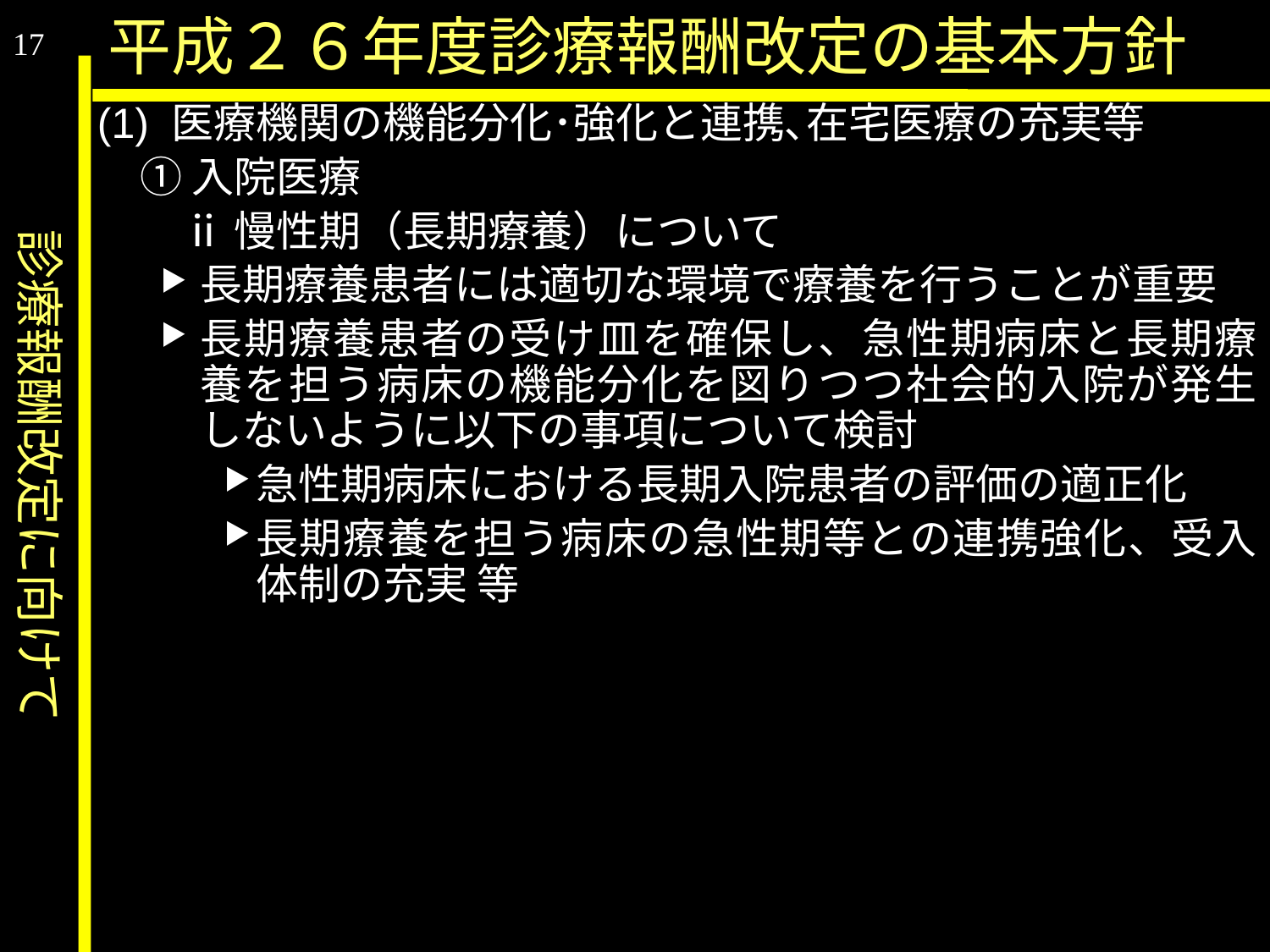

診療報酬改定に向けて
平成２６年度診療報酬改定の基本方針
17

(1) 医療機関の機能分化･強化と連携､在宅医療の充実等
　① 入院医療
　　ⅱ 慢性期（長期療養）について
長期療養患者には適切な環境で療養を行うことが重要
長期療養患者の受け皿を確保し、急性期病床と長期療養を担う病床の機能分化を図りつつ社会的入院が発生しないように以下の事項について検討
急性期病床における長期入院患者の評価の適正化
長期療養を担う病床の急性期等との連携強化、受入体制の充実 等